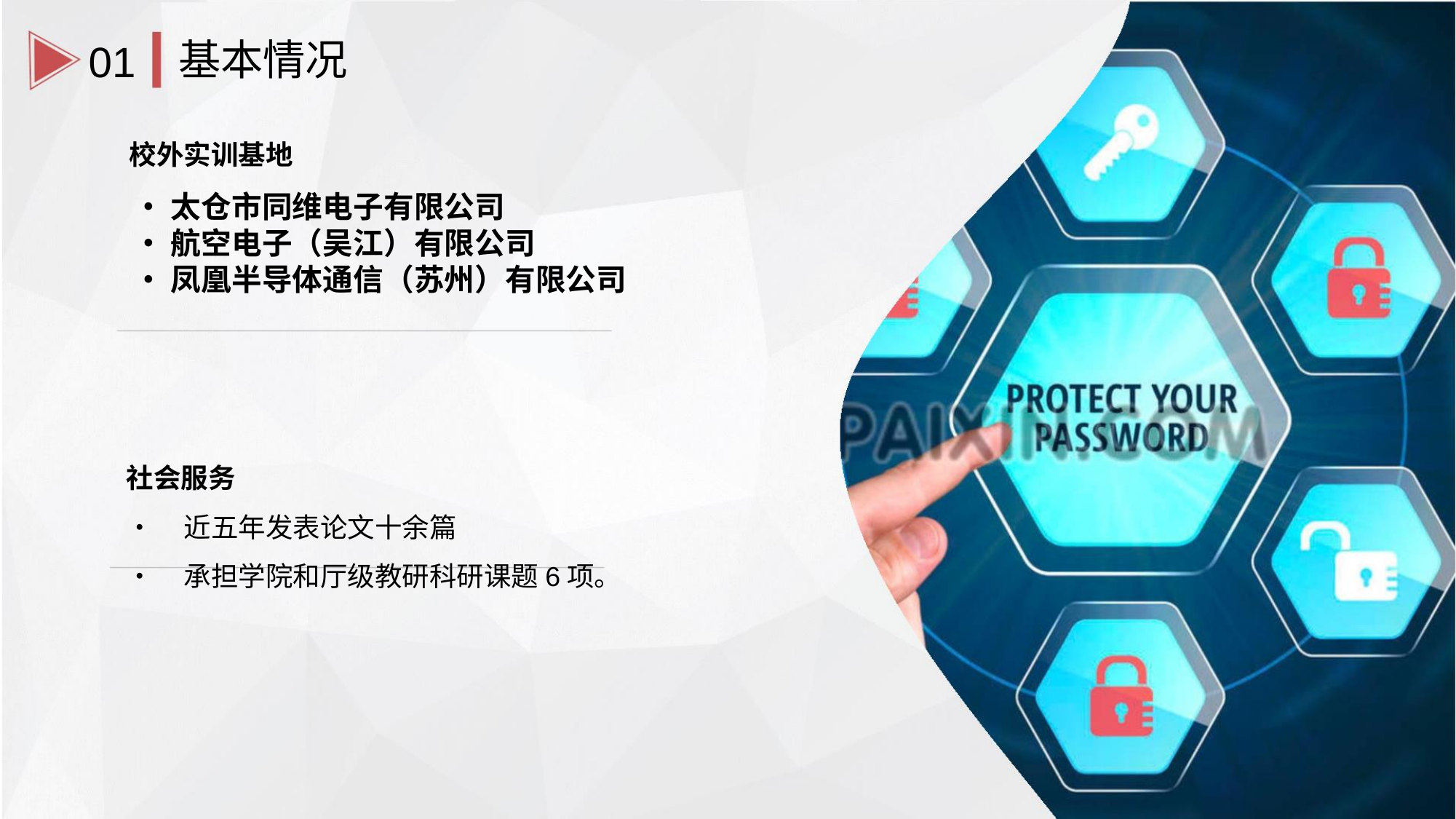

01
基本情况
校外实训基地
•太仓市同维电子有限公司
•航空电子（吴江）有限公司
•凤凰半导体通信（苏州）有限公司

社会服务
• 近五年发表论文十余篇
• 承担学院和厅级教研科研课题6项。